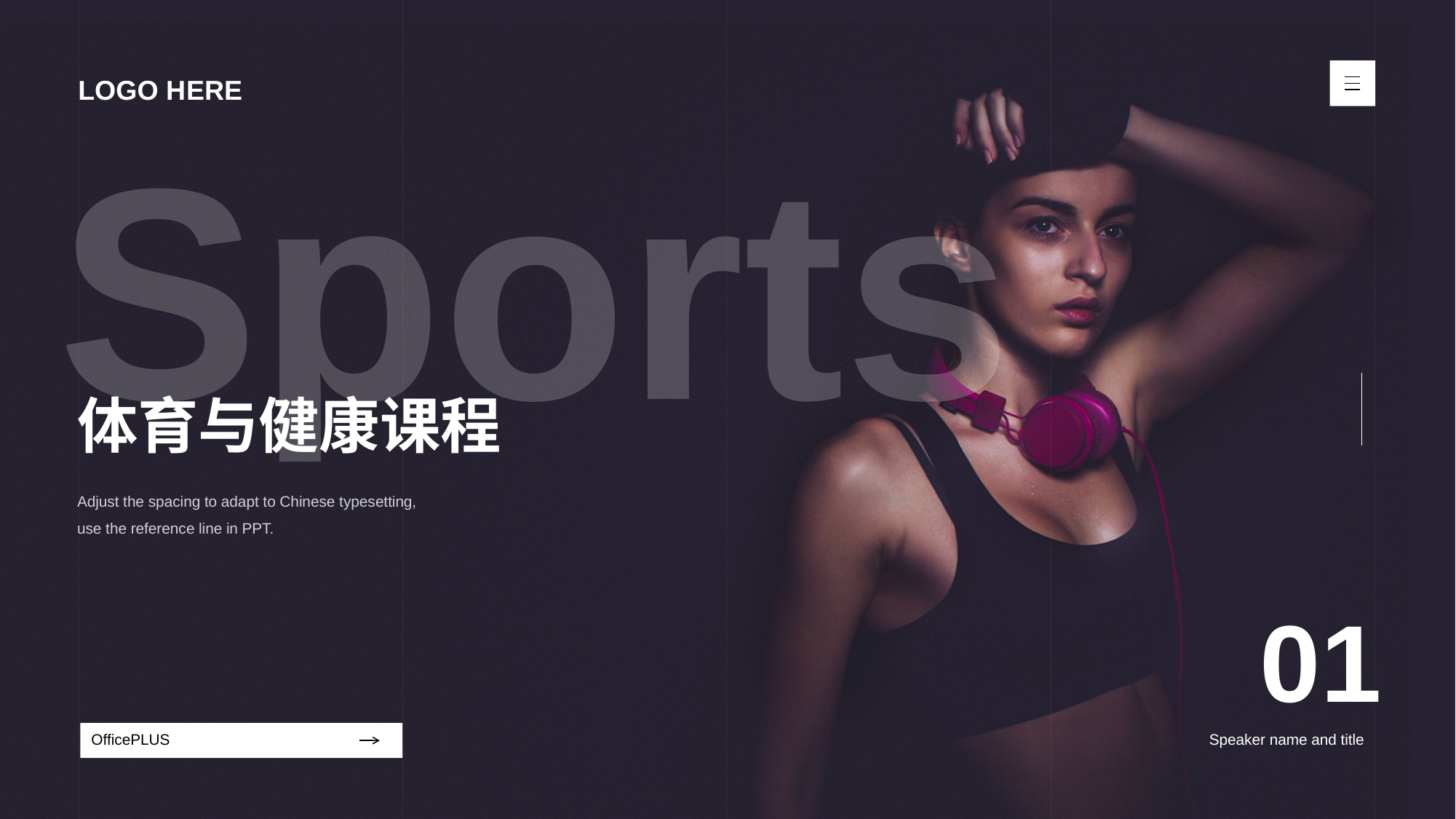

LOGO H ERE
Sports
# 体育与健康课程
Adjust the spacing to adapt to Chinese typesetting,
use the reference line in PPT.
01

OfficePLUS
Speaker name and title